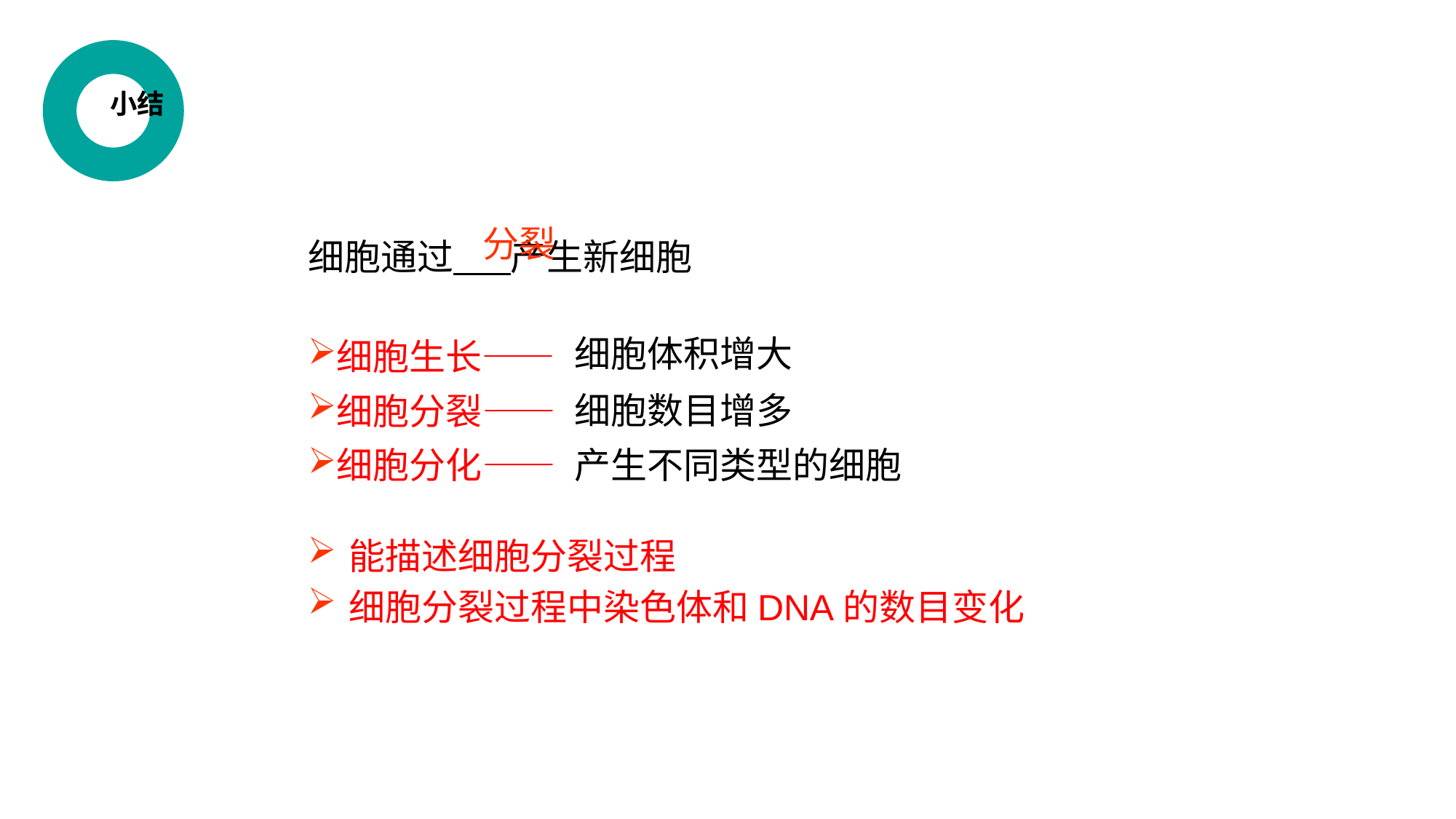

小结
细胞通过       产生新细胞
分裂
细胞体积增大
细胞生长——
细胞分裂——
细胞分化——
细胞数目增多
产生不同类型的细胞
能描述细胞分裂过程
细胞分裂过程中染色体和DNA的数目变化